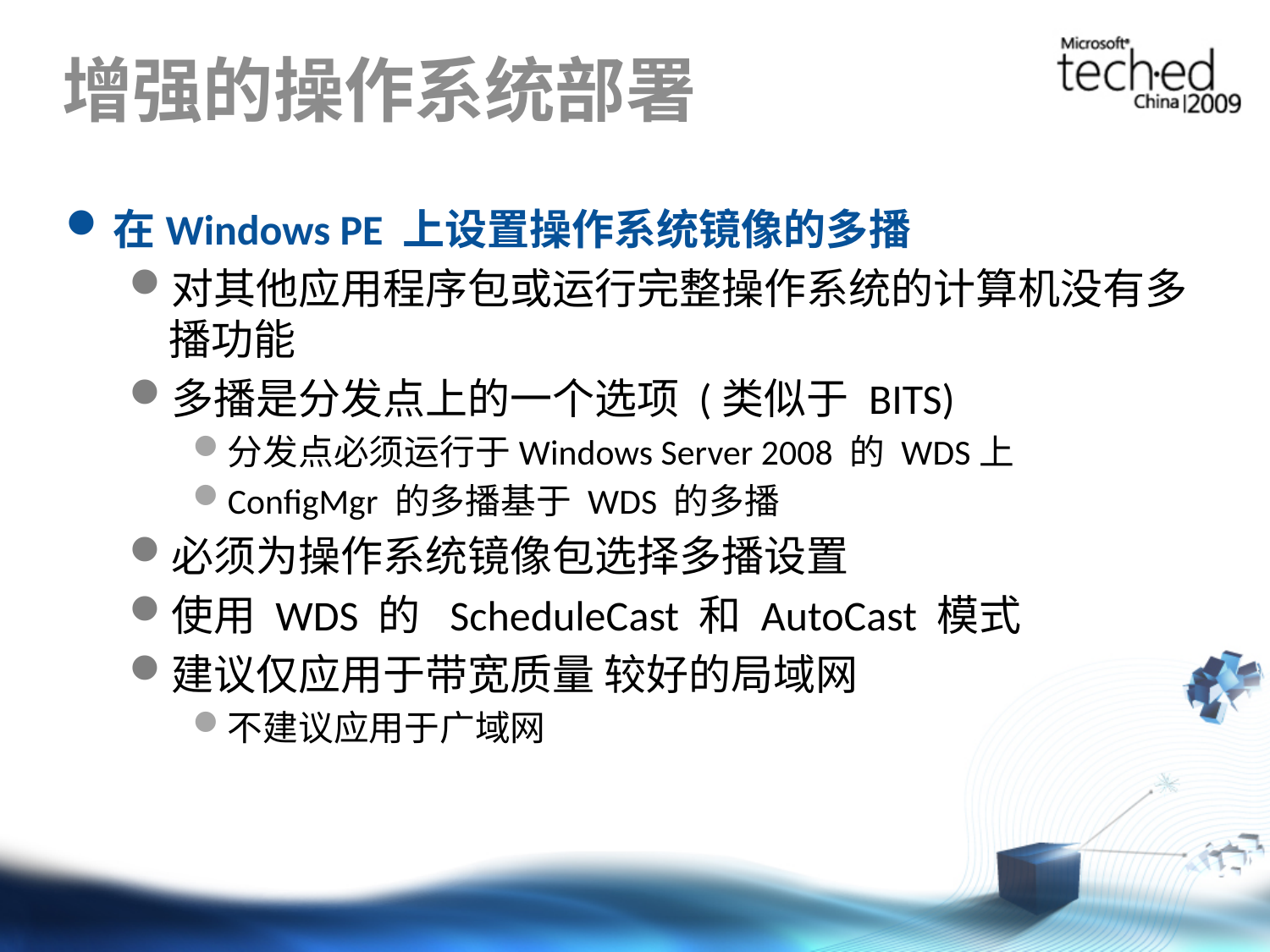

# 增强的操作系统部署
在Windows PE 上设置操作系统镜像的多播
对其他应用程序包或运行完整操作系统的计算机没有多播功能
多播是分发点上的一个选项 (类似于 BITS)
分发点必须运行于Windows Server 2008 的 WDS上
ConfigMgr 的多播基于 WDS 的多播
必须为操作系统镜像包选择多播设置
使用 WDS 的  ScheduleCast 和 AutoCast 模式
建议仅应用于带宽质量 较好的局域网
不建议应用于广域网